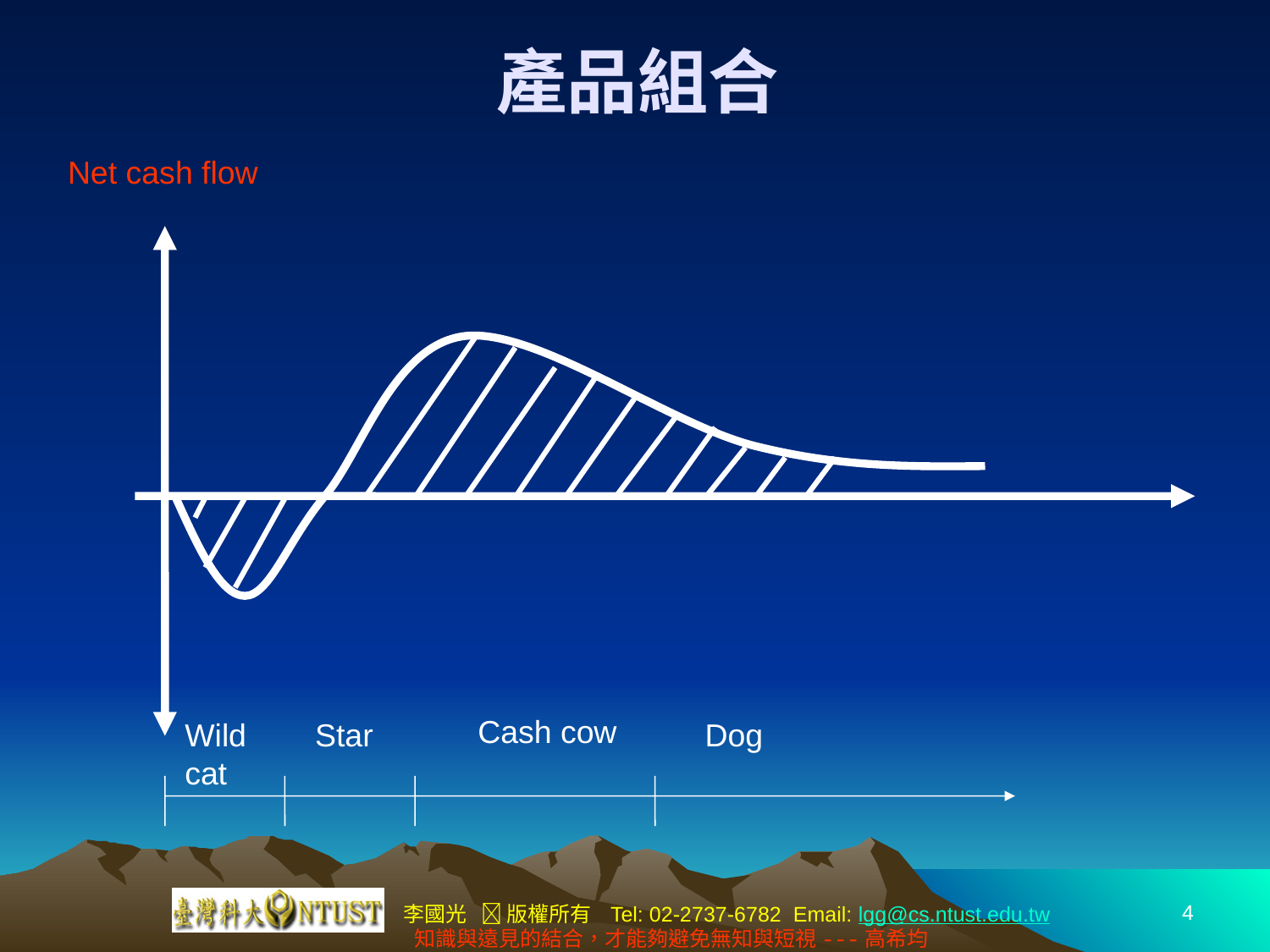

# 產品組合
Net cash flow

Cash cow
Wild
cat
Star
Dog

4